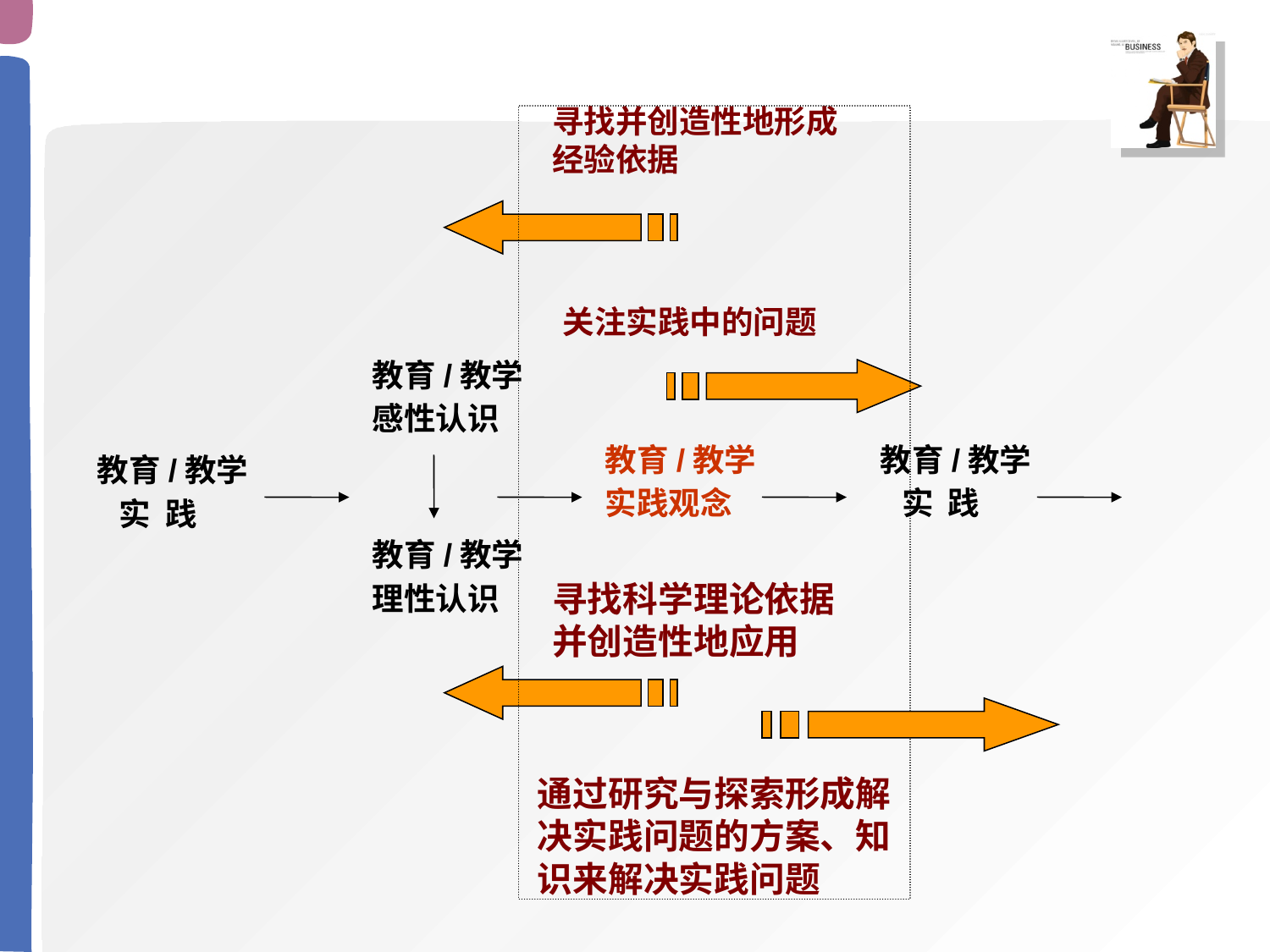

寻找并创造性地形成经验依据

关注实践中的问题
教育/教学
感性认识

教育/教学
实践观念
教育/教学
  实  践
教育/教学
  实  践

教育/教学
理性认识
寻找科学理论依据并创造性地应用

通过研究与探索形成解决实践问题的方案、知识来解决实践问题